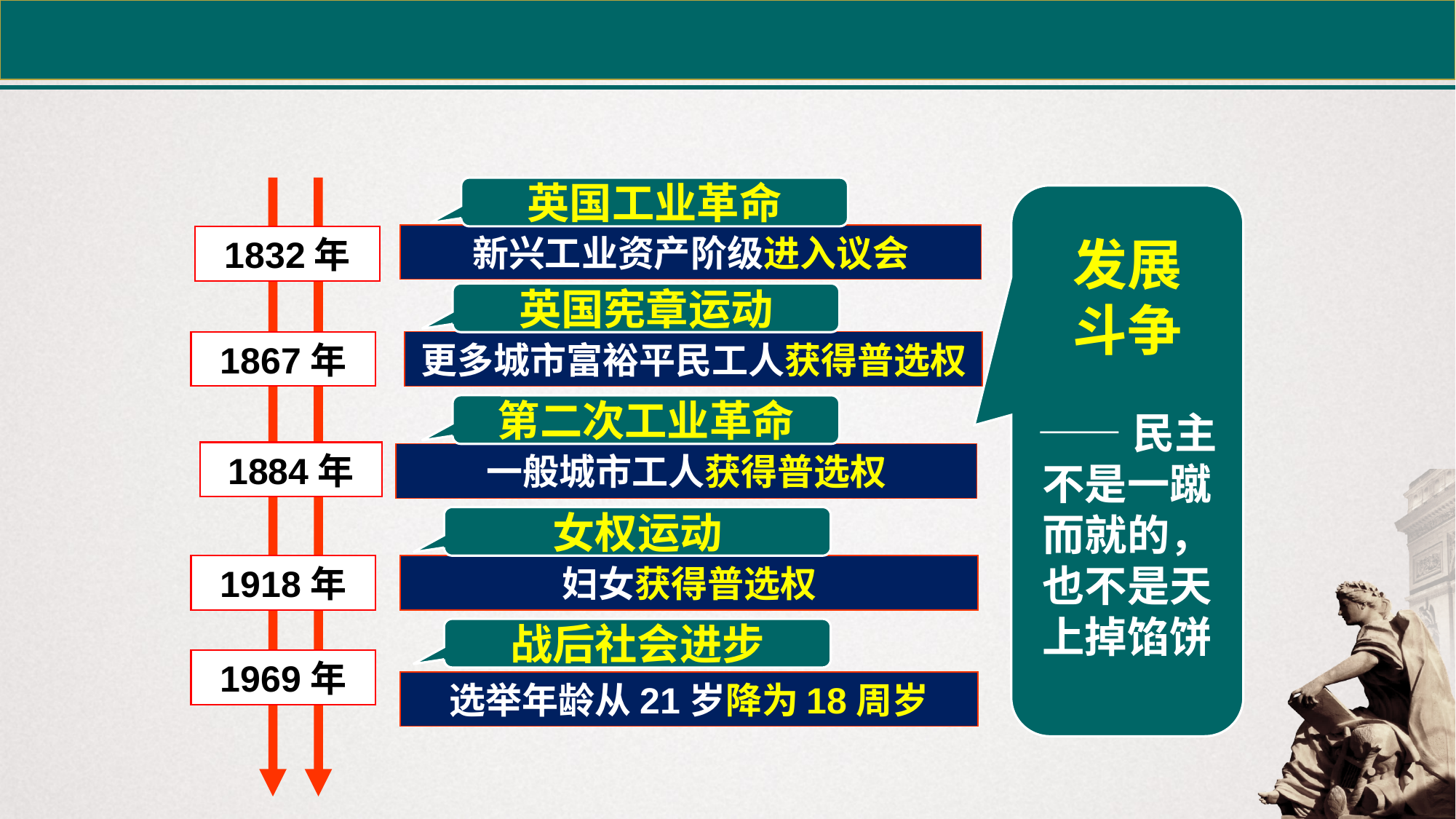

英国工业革命

发展
斗争
新兴工业资产阶级进入议会
1832年
英国宪章运动
1867年
更多城市富裕平民工人获得普选权
第二次工业革命
——民主不是一蹴而就的，也不是天上掉馅饼
1884年
一般城市工人获得普选权
女权运动
1918年
妇女获得普选权
战后社会进步
1969年
选举年龄从21岁降为18周岁